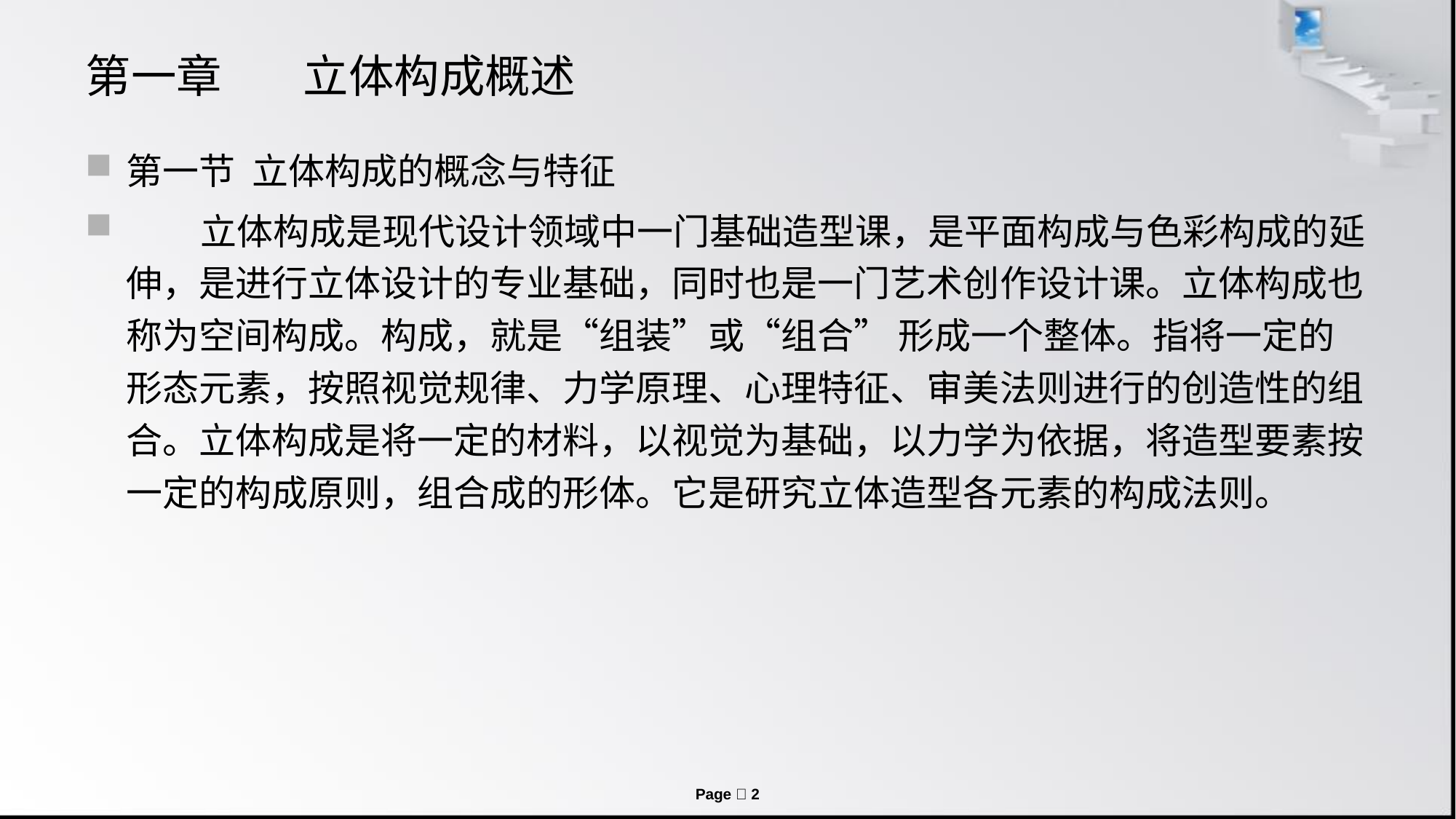

# 第一章        立体构成概述
第一节  立体构成的概念与特征
        立体构成是现代设计领域中一门基础造型课，是平面构成与色彩构成的延伸，是进行立体设计的专业基础，同时也是一门艺术创作设计课。立体构成也称为空间构成。构成，就是“组装”或“组合” 形成一个整体。指将一定的形态元素，按照视觉规律、力学原理、心理特征、审美法则进行的创造性的组合。立体构成是将一定的材料，以视觉为基础，以力学为依据，将造型要素按一定的构成原则，组合成的形体。它是研究立体造型各元素的构成法则。